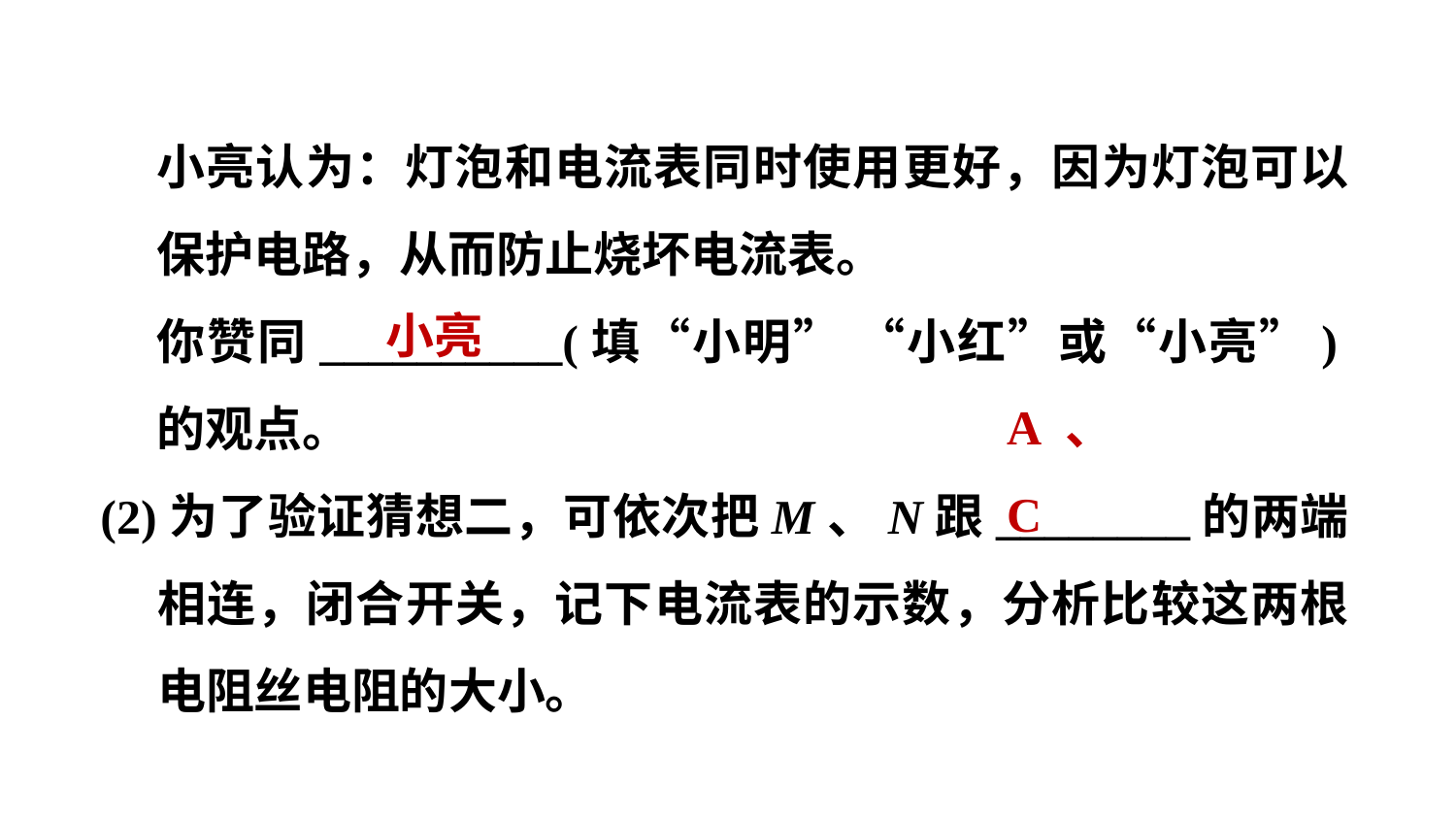

小亮认为：灯泡和电流表同时使用更好，因为灯泡可以保护电路，从而防止烧坏电流表。
你赞同__________(填“小明” “小红”或“小亮”)的观点。
(2)为了验证猜想二，可依次把M、N跟________的两端相连，闭合开关，记下电流表的示数，分析比较这两根电阻丝电阻的大小。
小亮
A、C